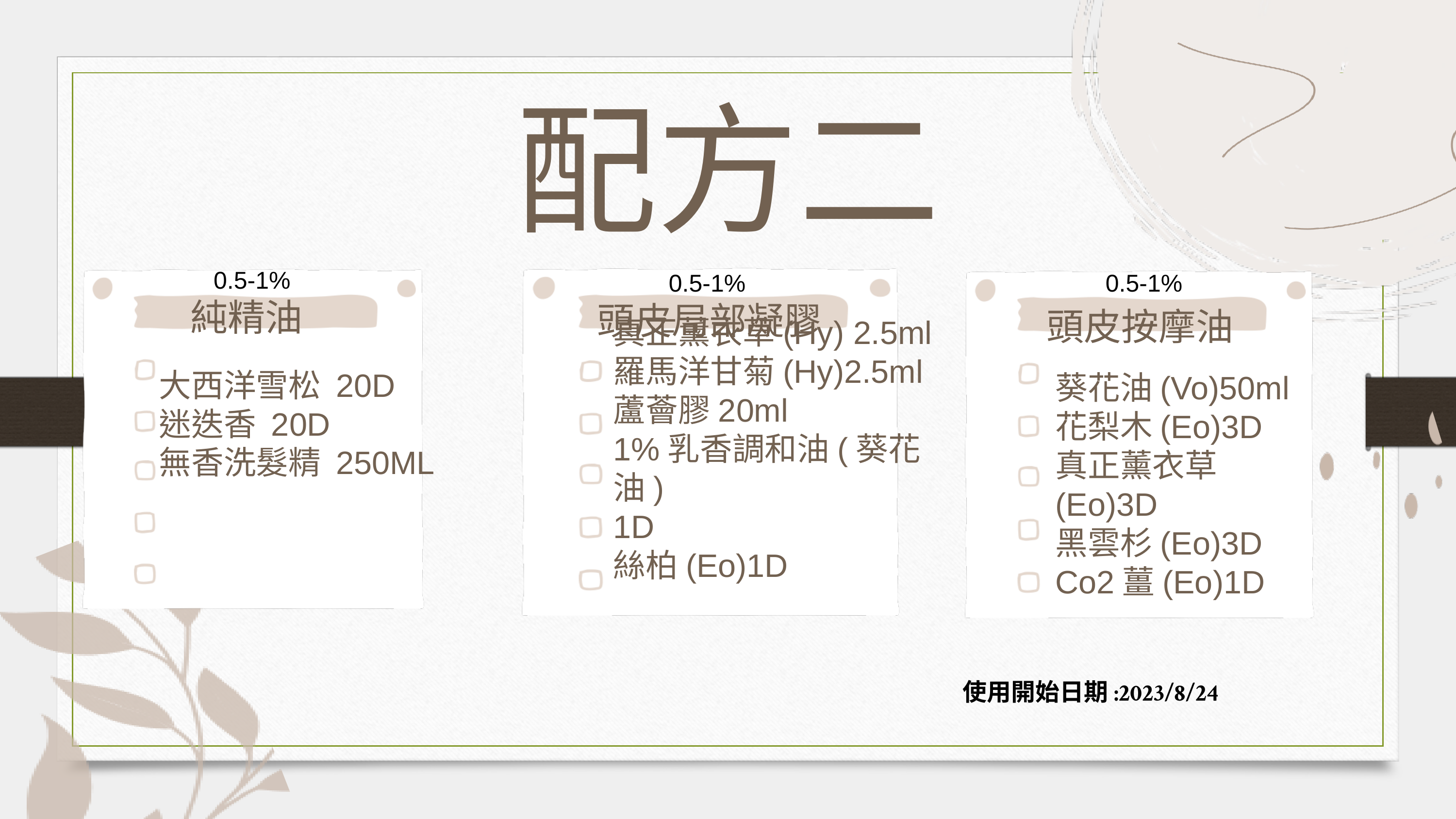

配方二
0.5-1%
0.5-1%
0.5-1%

純精油
頭皮局部凝膠
頭皮按摩油
真正薰衣草(Hy) 2.5ml
羅馬洋甘菊(Hy)2.5ml
蘆薈膠20ml
1%乳香調和油(葵花油)
1D
絲柏(Eo)1D
葵花油(Vo)50ml
花梨木(Eo)3D
真正薰衣草(Eo)3D
黑雲杉(Eo)3D
Co2薑(Eo)1D
大西洋雪松 20D
迷迭香 20D
無香洗髮精 250ML

使用開始日期:2023/8/24